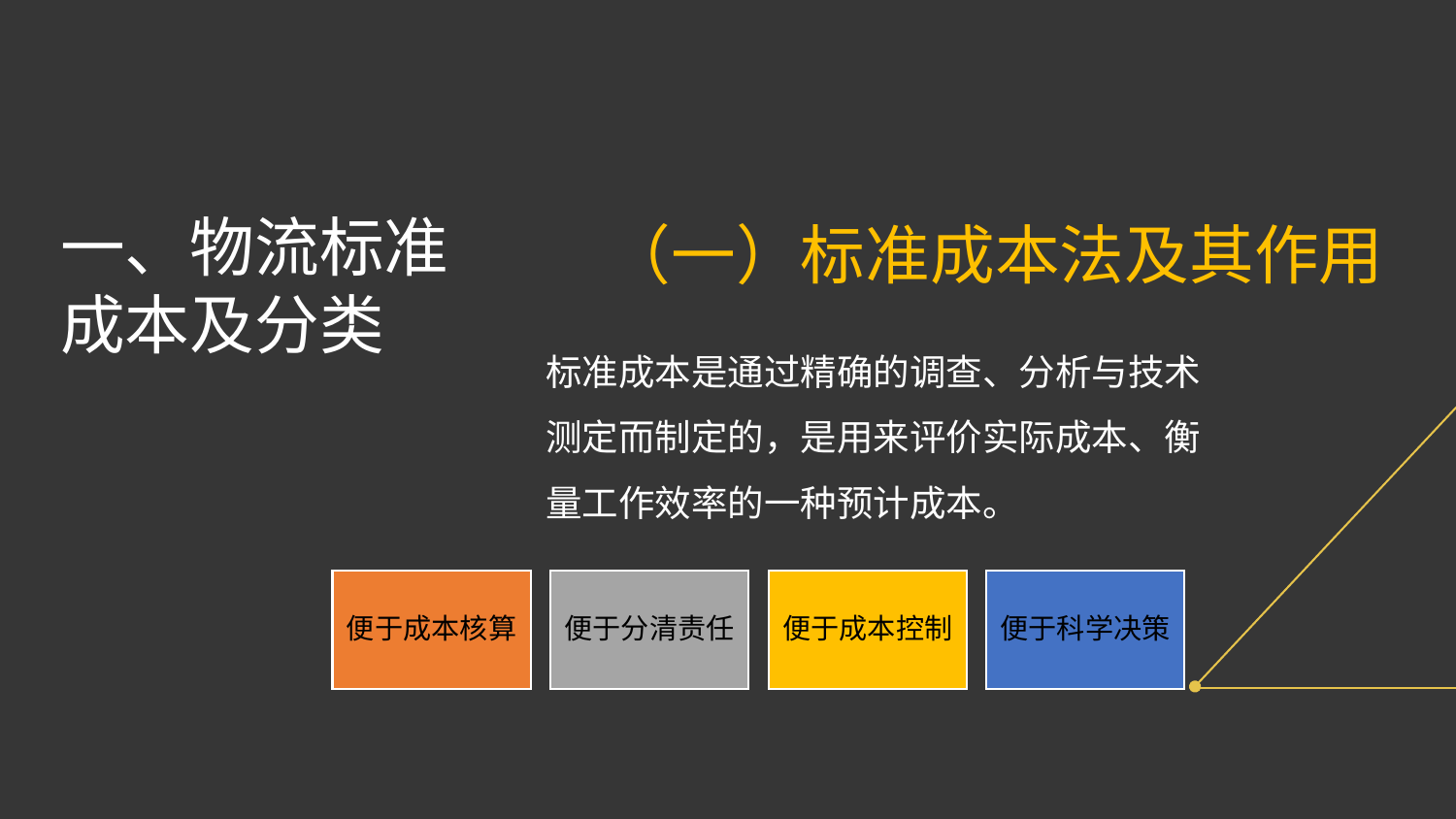

一、物流标准成本及分类
（一）标准成本法及其作用
标准成本是通过精确的调查、分析与技术测定而制定的，是用来评价实际成本、衡量工作效率的一种预计成本。
便于成本核算
便于分清责任
便于成本控制
便于科学决策